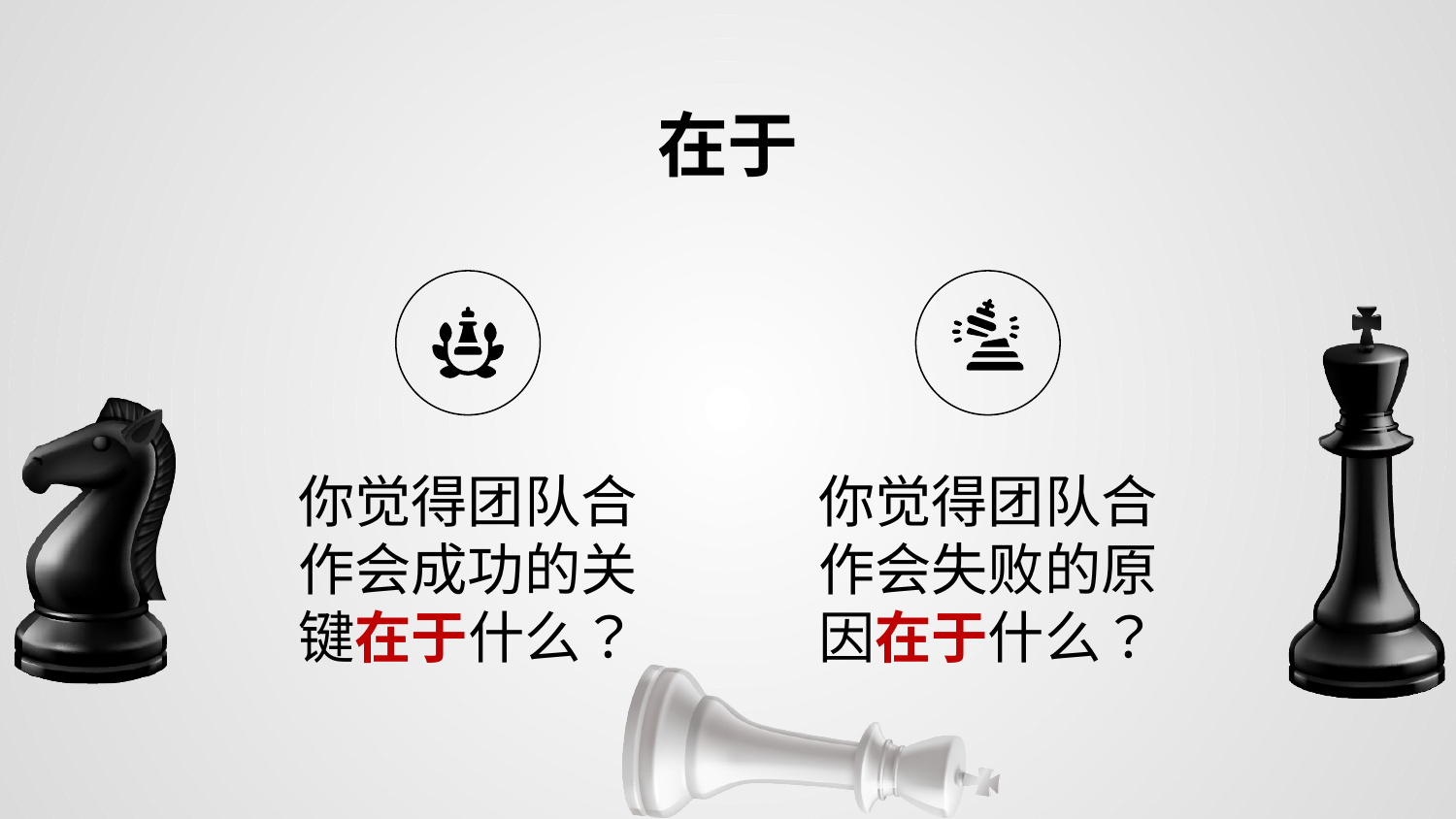

# 在于

你觉得团队合作会成功的关键在于什么？
你觉得团队合作会失败的原因在于什么？